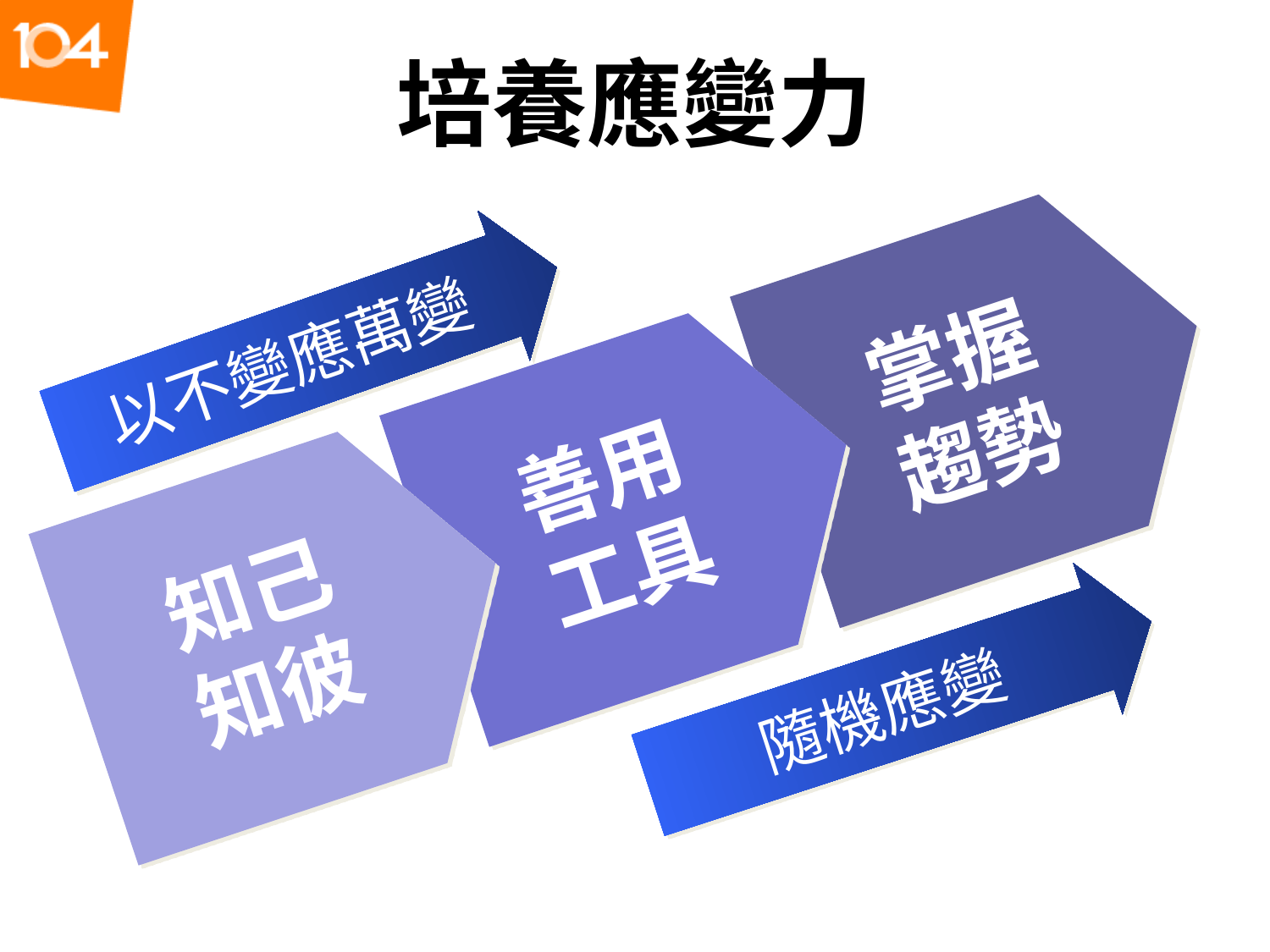

# 培養應變力
掌握
趨勢
善用
工具
知己
知彼
以不變應萬變
隨機應變